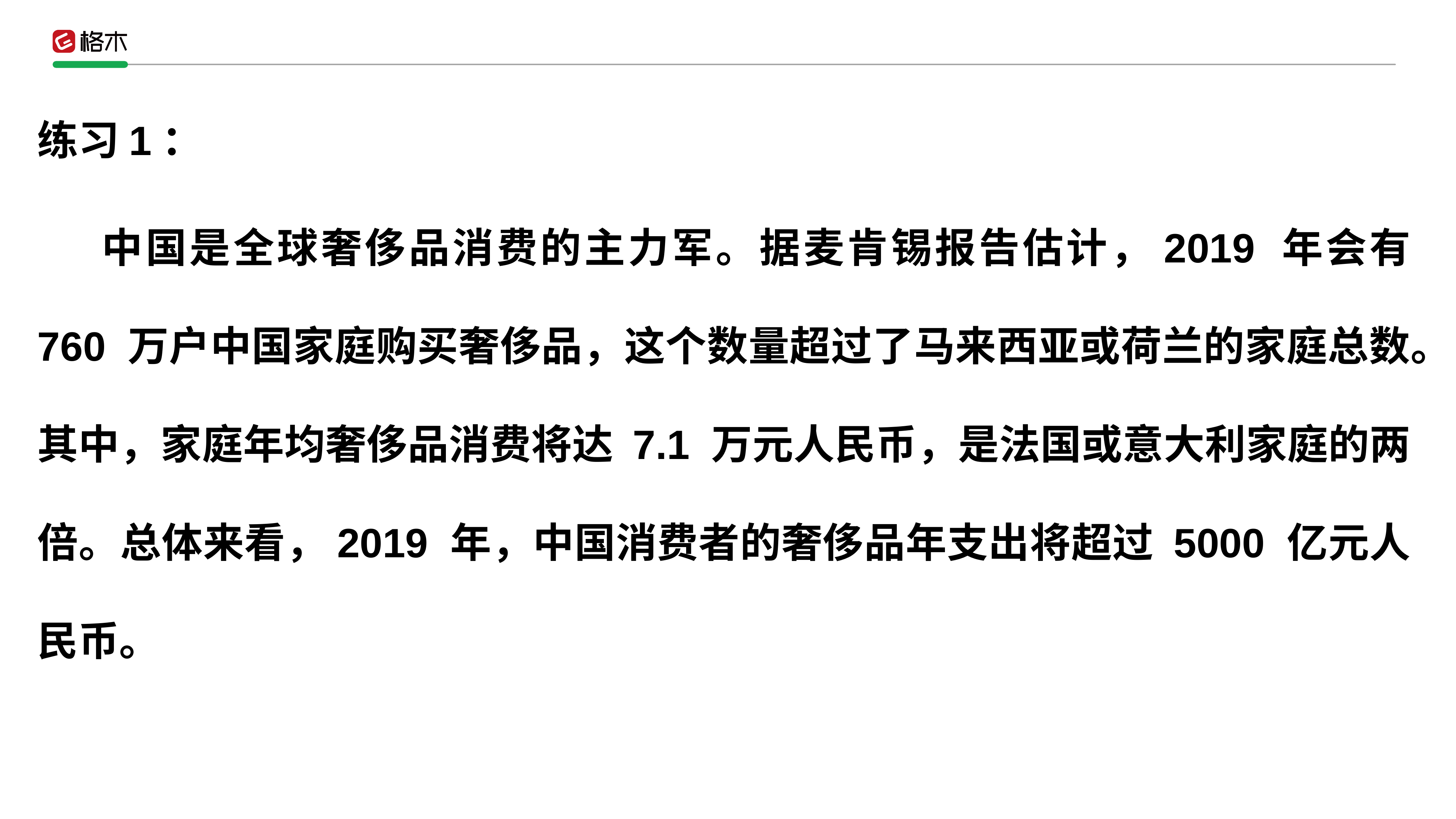

练习1：
中国是全球奢侈品消费的主力军。据麦肯锡报告估计，2019 年会有 760 万户中国家庭购买奢侈品，这个数量超过了马来西亚或荷兰的家庭总数。其中，家庭年均奢侈品消费将达 7.1 万元人民币，是法国或意大利家庭的两倍。总体来看，2019 年，中国消费者的奢侈品年支出将超过 5000 亿元人民币。